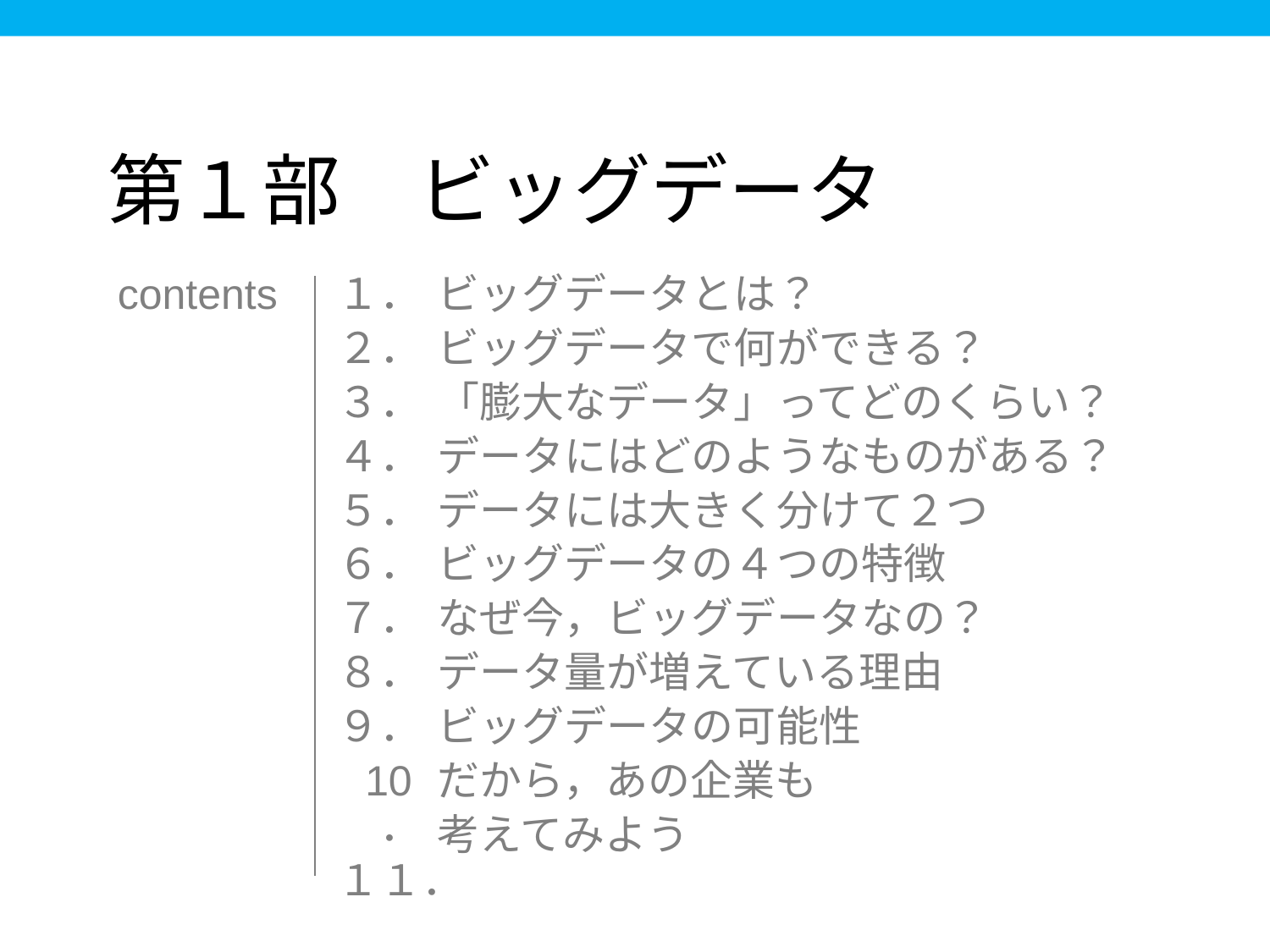

# 第１部　ビッグデータ
contents
１．
２．
３．
４．
５．
６．
７．
８．
９．
10．
１１．
ビッグデータとは？
ビッグデータで何ができる？
「膨大なデータ」ってどのくらい？
データにはどのようなものがある？
データには大きく分けて２つ
ビッグデータの４つの特徴
なぜ今，ビッグデータなの？
データ量が増えている理由
ビッグデータの可能性
だから，あの企業も
考えてみよう